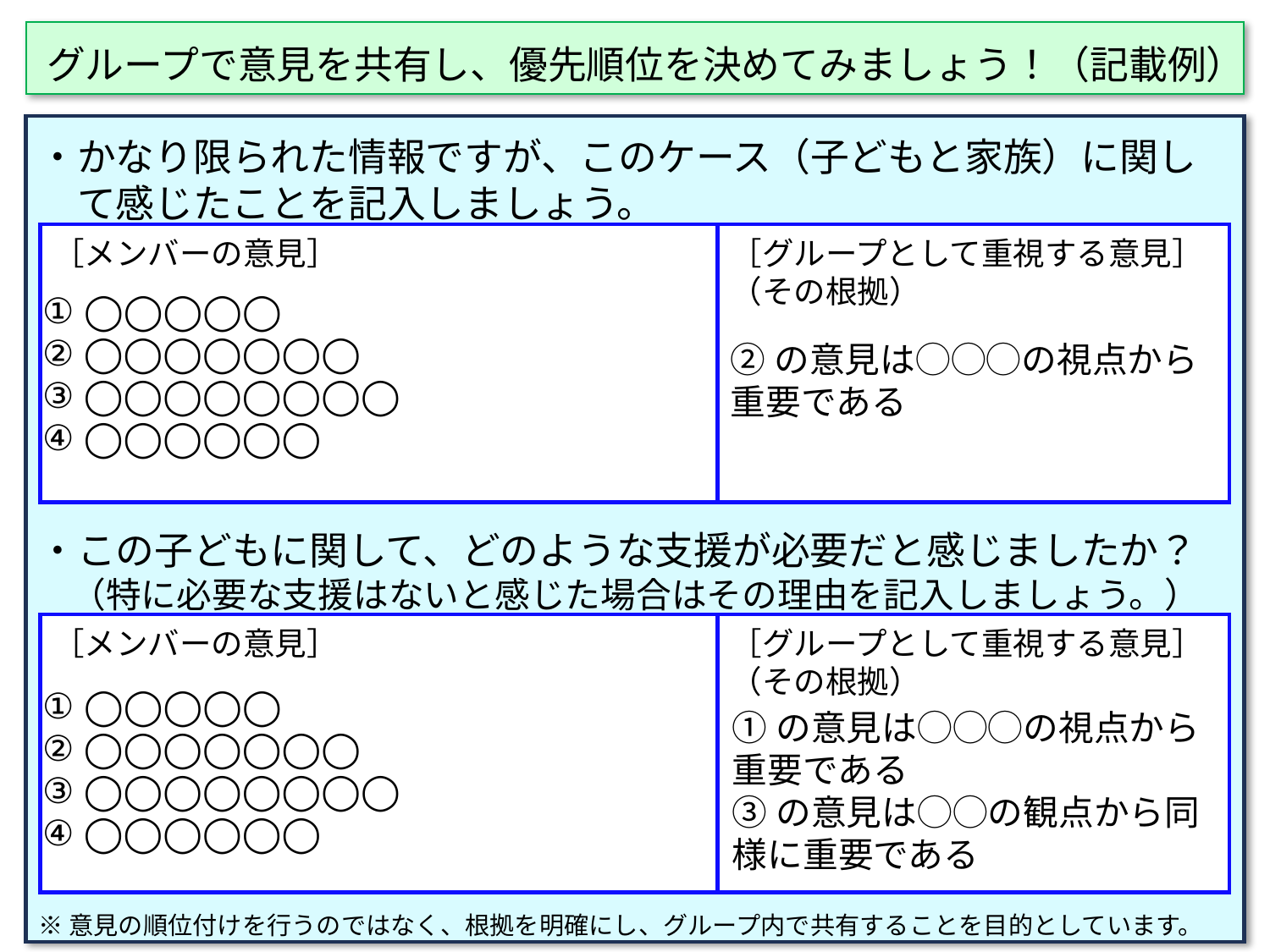

グループで意見を共有し、優先順位を決めてみましょう！（記載例）

・かなり限られた情報ですが、このケース（子どもと家族）に関して感じたことを記入しましょう。

［グループとして重視する意見］
（その根拠）
［メンバーの意見］
① ◯◯◯◯◯
② ◯◯◯◯◯◯◯
③ ◯◯◯◯◯◯◯◯
④ ◯◯◯◯◯◯
②の意見は◯◯◯の視点から重要である
・この子どもに関して、どのような支援が必要だと感じましたか？
（特に必要な支援はないと感じた場合はその理由を記入しましょう。）

［グループとして重視する意見］
（その根拠）
［メンバーの意見］
① ◯◯◯◯◯
② ◯◯◯◯◯◯◯
③ ◯◯◯◯◯◯◯◯
④ ◯◯◯◯◯◯
①の意見は◯◯◯の視点から重要である
③の意見は◯◯の観点から同様に重要である
※意見の順位付けを行うのではなく、根拠を明確にし、グループ内で共有することを目的としています。